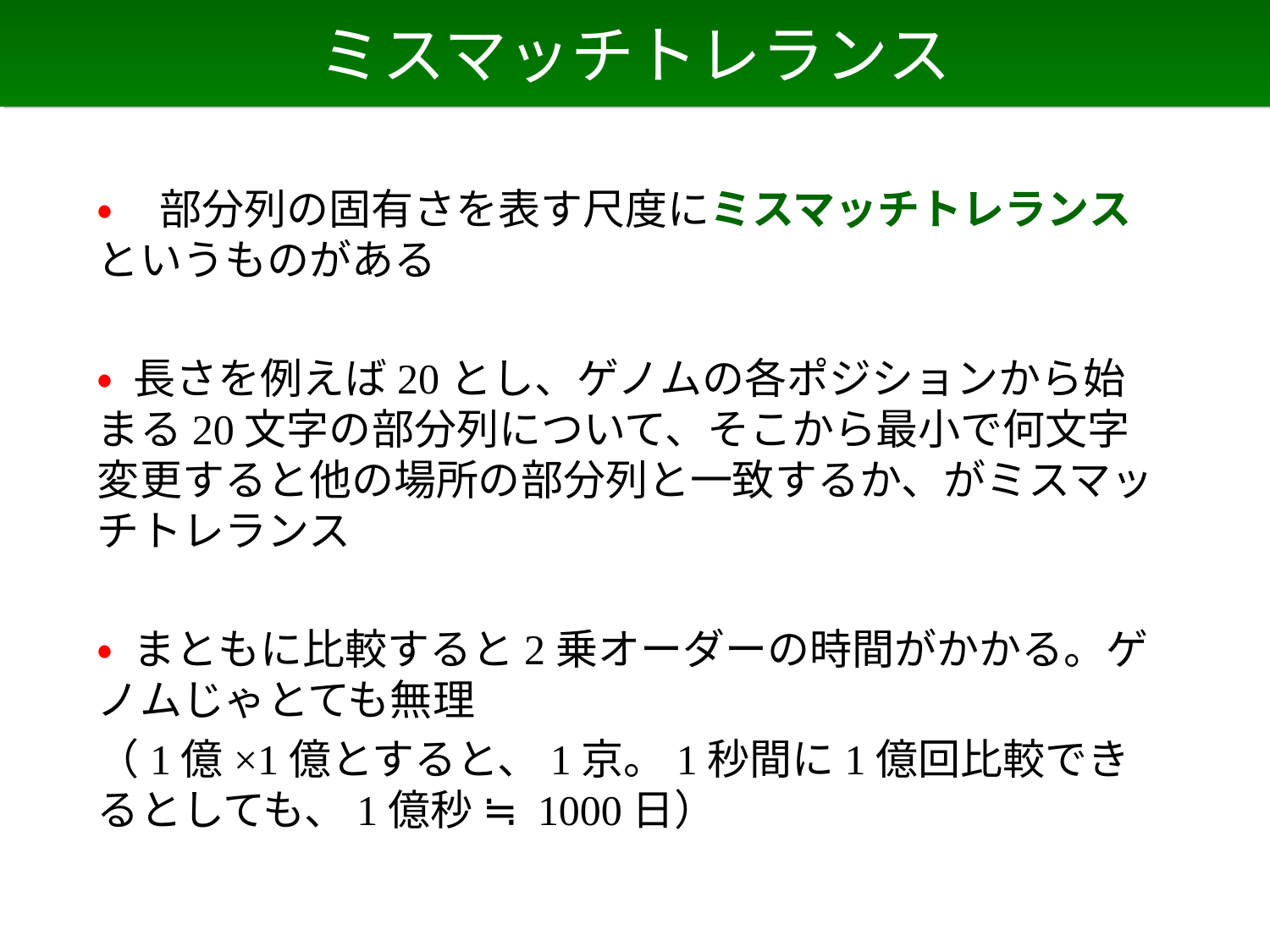

# ミスマッチトレランス
• 部分列の固有さを表す尺度にミスマッチトレランスというものがある

• 長さを例えば20とし、ゲノムの各ポジションから始まる20文字の部分列について、そこから最小で何文字変更すると他の場所の部分列と一致するか、がミスマッチトレランス

• まともに比較すると2乗オーダーの時間がかかる。ゲノムじゃとても無理
（1億×1億とすると、1京。1秒間に1億回比較できるとしても、1億秒 ≒ 1000日）